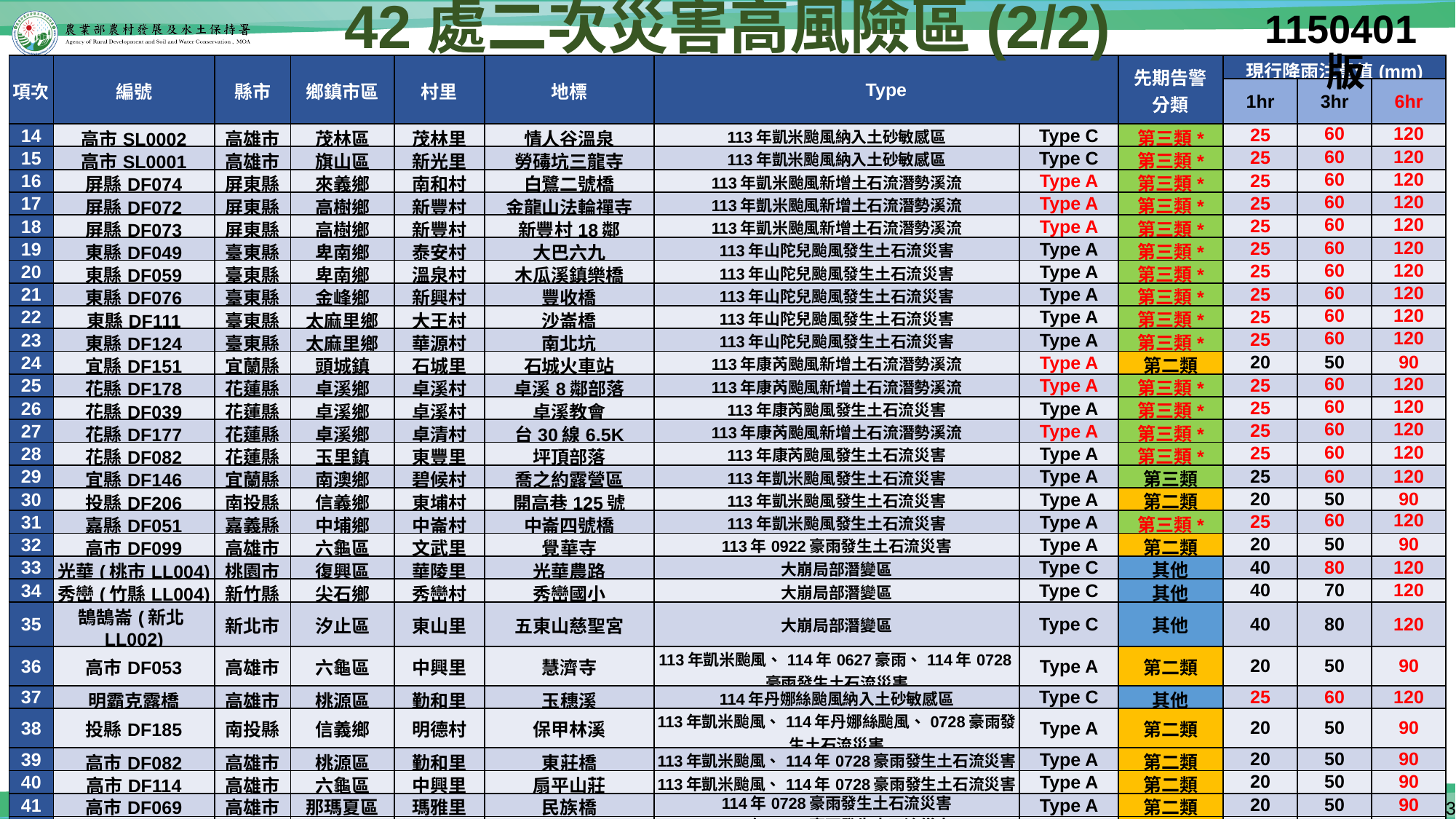

42處二次災害高風險區(2/2)
1150401版
| 項次 | 編號 | 縣市 | 鄉鎮市區 | 村里 | 地標 | Type |  | 先期告警 分類 | 現行降雨注意值(mm) |  |  |
| --- | --- | --- | --- | --- | --- | --- | --- | --- | --- | --- | --- |
|  |  |  |  |  |  |  |  |  | 1hr | 3hr | 6hr |
| 14 | 高市SL0002 | 高雄市 | 茂林區 | 茂林里 | 情人谷溫泉 | 113年凱米颱風納入土砂敏感區 | Type C | 第三類\* | 25 | 60 | 120 |
| 15 | 高市SL0001 | 高雄市 | 旗山區 | 新光里 | 勞碡坑三龍寺 | 113年凱米颱風納入土砂敏感區 | Type C | 第三類\* | 25 | 60 | 120 |
| 16 | 屏縣DF074 | 屏東縣 | 來義鄉 | 南和村 | 白鷺二號橋 | 113年凱米颱風新增土石流潛勢溪流 | Type A | 第三類\* | 25 | 60 | 120 |
| 17 | 屏縣DF072 | 屏東縣 | 高樹鄉 | 新豐村 | 金龍山法輪禪寺 | 113年凱米颱風新增土石流潛勢溪流 | Type A | 第三類\* | 25 | 60 | 120 |
| 18 | 屏縣DF073 | 屏東縣 | 高樹鄉 | 新豐村 | 新豐村18鄰 | 113年凱米颱風新增土石流潛勢溪流 | Type A | 第三類\* | 25 | 60 | 120 |
| 19 | 東縣DF049 | 臺東縣 | 卑南鄉 | 泰安村 | 大巴六九 | 113年山陀兒颱風發生土石流災害 | Type A | 第三類\* | 25 | 60 | 120 |
| 20 | 東縣DF059 | 臺東縣 | 卑南鄉 | 溫泉村 | 木瓜溪鎮樂橋 | 113年山陀兒颱風發生土石流災害 | Type A | 第三類\* | 25 | 60 | 120 |
| 21 | 東縣DF076 | 臺東縣 | 金峰鄉 | 新興村 | 豐收橋 | 113年山陀兒颱風發生土石流災害 | Type A | 第三類\* | 25 | 60 | 120 |
| 22 | 東縣DF111 | 臺東縣 | 太麻里鄉 | 大王村 | 沙崙橋 | 113年山陀兒颱風發生土石流災害 | Type A | 第三類\* | 25 | 60 | 120 |
| 23 | 東縣DF124 | 臺東縣 | 太麻里鄉 | 華源村 | 南北坑 | 113年山陀兒颱風發生土石流災害 | Type A | 第三類\* | 25 | 60 | 120 |
| 24 | 宜縣DF151 | 宜蘭縣 | 頭城鎮 | 石城里 | 石城火車站 | 113年康芮颱風新增土石流潛勢溪流 | Type A | 第二類 | 20 | 50 | 90 |
| 25 | 花縣DF178 | 花蓮縣 | 卓溪鄉 | 卓溪村 | 卓溪8鄰部落 | 113年康芮颱風新增土石流潛勢溪流 | Type A | 第三類\* | 25 | 60 | 120 |
| 26 | 花縣DF039 | 花蓮縣 | 卓溪鄉 | 卓溪村 | 卓溪教會 | 113年康芮颱風發生土石流災害 | Type A | 第三類\* | 25 | 60 | 120 |
| 27 | 花縣DF177 | 花蓮縣 | 卓溪鄉 | 卓清村 | 台30線6.5K | 113年康芮颱風新增土石流潛勢溪流 | Type A | 第三類\* | 25 | 60 | 120 |
| 28 | 花縣DF082 | 花蓮縣 | 玉里鎮 | 東豐里 | 坪頂部落 | 113年康芮颱風發生土石流災害 | Type A | 第三類\* | 25 | 60 | 120 |
| 29 | 宜縣DF146 | 宜蘭縣 | 南澳鄉 | 碧候村 | 喬之約露營區 | 113年凱米颱風發生土石流災害 | Type A | 第三類 | 25 | 60 | 120 |
| 30 | 投縣DF206 | 南投縣 | 信義鄉 | 東埔村 | 開高巷125號 | 113年凱米颱風發生土石流災害 | Type A | 第二類 | 20 | 50 | 90 |
| 31 | 嘉縣DF051 | 嘉義縣 | 中埔鄉 | 中崙村 | 中崙四號橋 | 113年凱米颱風發生土石流災害 | Type A | 第三類\* | 25 | 60 | 120 |
| 32 | 高市DF099 | 高雄市 | 六龜區 | 文武里 | 覺華寺 | 113年0922豪雨發生土石流災害 | Type A | 第二類 | 20 | 50 | 90 |
| 33 | 光華(桃市LL004) | 桃園市 | 復興區 | 華陵里 | 光華農路 | 大崩局部潛變區 | Type C | 其他 | 40 | 80 | 120 |
| 34 | 秀巒(竹縣LL004) | 新竹縣 | 尖石鄉 | 秀巒村 | 秀巒國小 | 大崩局部潛變區 | Type C | 其他 | 40 | 70 | 120 |
| 35 | 鵠鵠崙(新北LL002) | 新北市 | 汐止區 | 東山里 | 五東山慈聖宮 | 大崩局部潛變區 | Type C | 其他 | 40 | 80 | 120 |
| 36 | 高市DF053 | 高雄市 | 六龜區 | 中興里 | 慧濟寺 | 113年凱米颱風、114年0627豪雨、114年0728豪雨發生土石流災害 | Type A | 第二類 | 20 | 50 | 90 |
| 37 | 明霸克露橋 | 高雄市 | 桃源區 | 勤和里 | 玉穗溪 | 114年丹娜絲颱風納入土砂敏感區 | Type C | 其他 | 25 | 60 | 120 |
| 38 | 投縣DF185 | 南投縣 | 信義鄉 | 明德村 | 保甲林溪 | 113年凱米颱風、114年丹娜絲颱風、0728豪雨發生土石流災害 | Type A | 第二類 | 20 | 50 | 90 |
| 39 | 高市DF082 | 高雄市 | 桃源區 | 勤和里 | 東莊橋 | 113年凱米颱風、114年0728豪雨發生土石流災害 | Type A | 第二類 | 20 | 50 | 90 |
| 40 | 高市DF114 | 高雄市 | 六龜區 | 中興里 | 扇平山莊 | 113年凱米颱風、114年0728豪雨發生土石流災害 | Type A | 第二類 | 20 | 50 | 90 |
| 41 | 高市DF069 | 高雄市 | 那瑪夏區 | 瑪雅里 | 民族橋 | 114年0728豪雨發生土石流災害 | Type A | 第二類 | 20 | 50 | 90 |
| 42 | 高市DF118 | 高雄市 | 桃源區 | 桃源里 | 北進巷107之32號 | 114年0728豪雨發生土石流災害 | Type A | 第二類 | 20 | 50 | 90 |
註:紅字表示本次進行調整者；*表114年告警發布次數達2次以上，且未再發生二次災害，爰由第二類調至第三類。
3